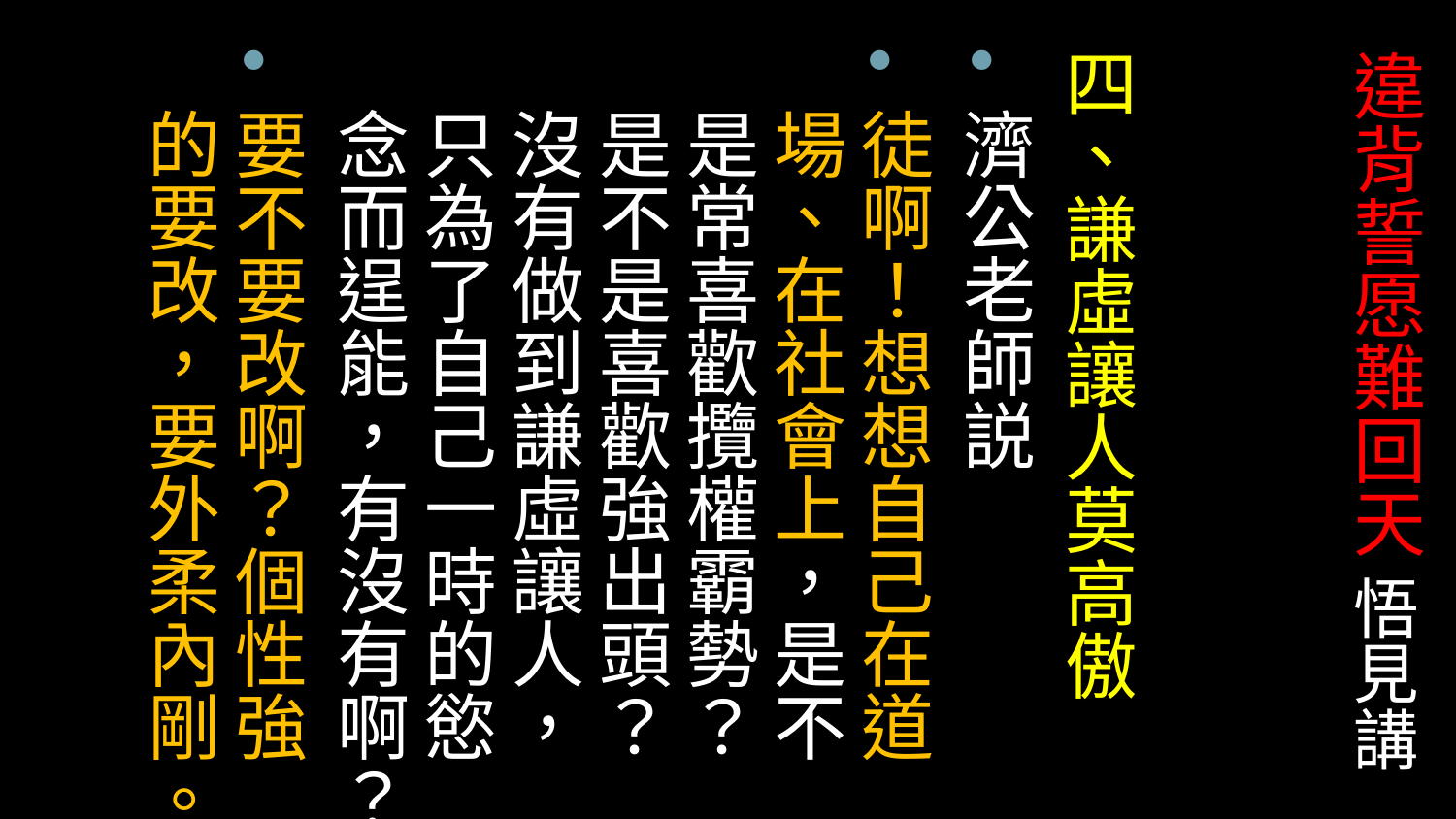

四、謙虛讓人莫高傲
濟公老師説
徒啊！想想自己在道場、在社會上，是不是常喜歡攬權霸勢？是不是喜歡強出頭？沒有做到謙虛讓人，只為了自己一時的慾念而逞能，有沒有啊？
要不要改啊？個性強的要改，要外柔內剛。

# 違背誓愿難回天 悟見講